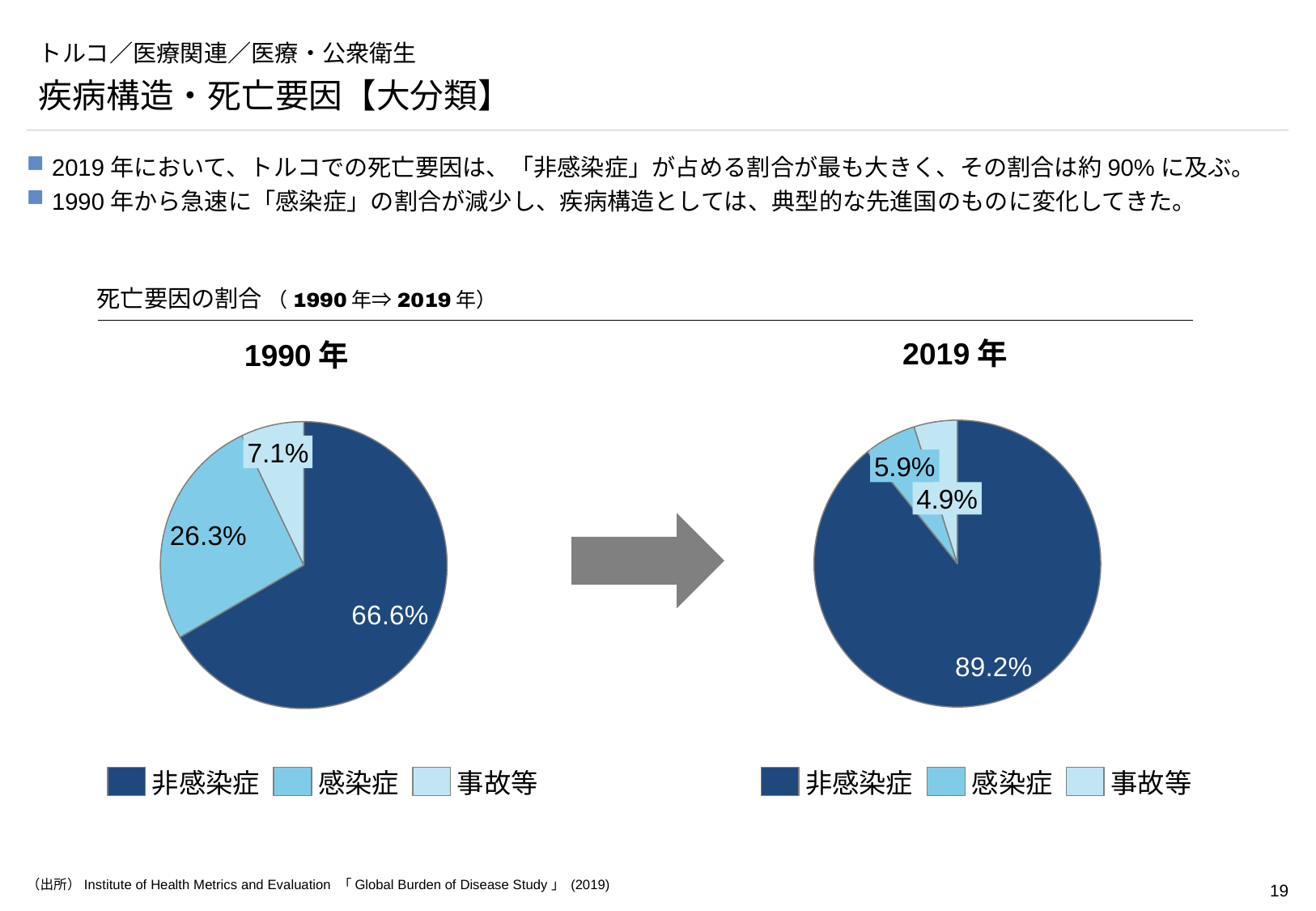

# トルコ／医療関連／医療・公衆衛生
疾病構造・死亡要因【大分類】
2019年において、トルコでの死亡要因は、「非感染症」が占める割合が最も大きく、その割合は約90%に及ぶ。
1990年から急速に「感染症」の割合が減少し、疾病構造としては、典型的な先進国のものに変化してきた。
死亡要因の割合 （1990年⇒2019年）
2019年
1990年

### Chart

| Category |  |
|---|---|

### Chart

| Category |  |
|---|---|
7.1%
5.9%
4.9%

非感染症
感染症
事故等
非感染症
感染症
事故等

（出所）Institute of Health Metrics and Evaluation 「Global Burden of Disease Study」 (2019)